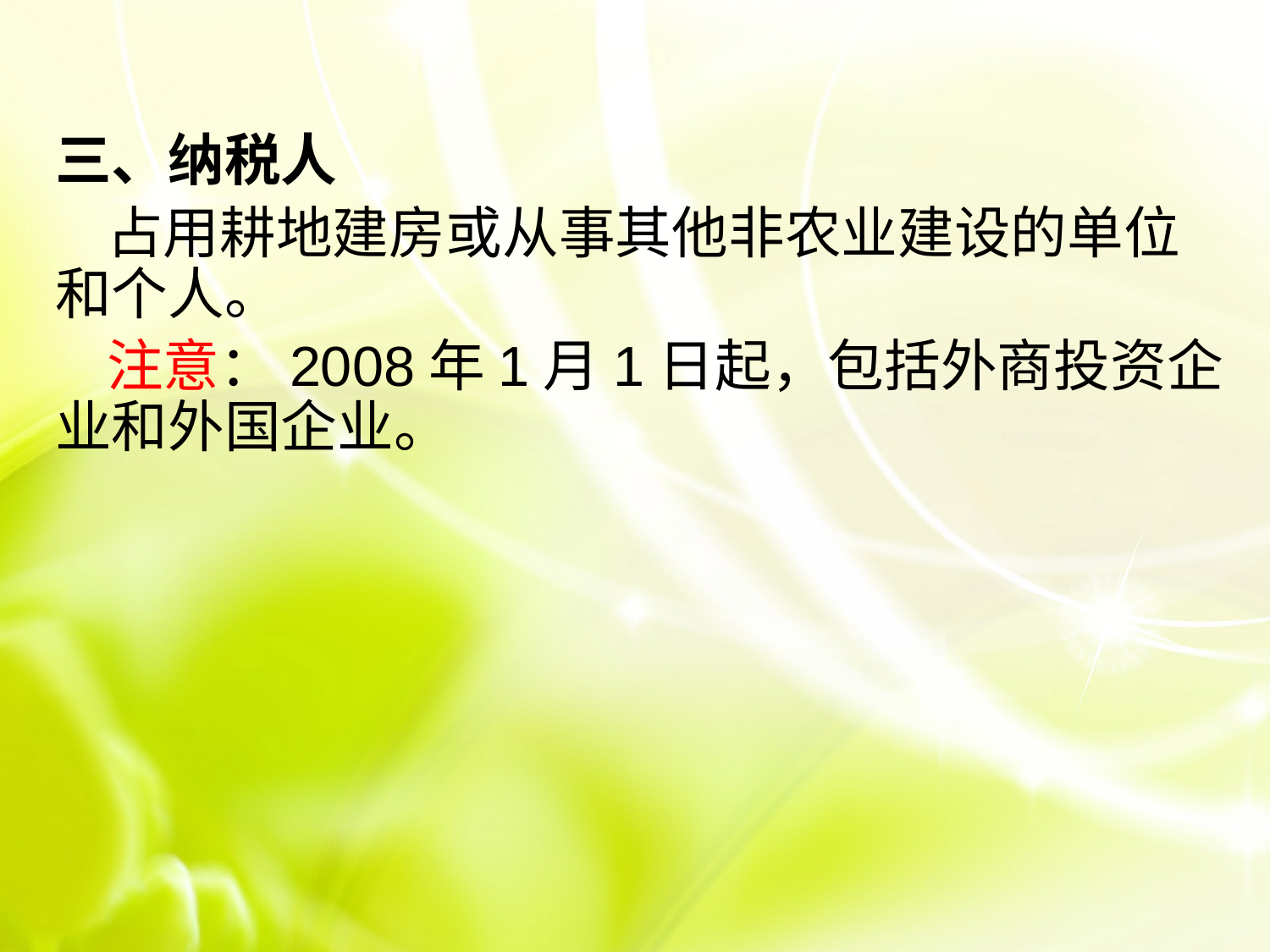

三、纳税人
   占用耕地建房或从事其他非农业建设的单位和个人。
   注意：2008年1月1日起，包括外商投资企业和外国企业。